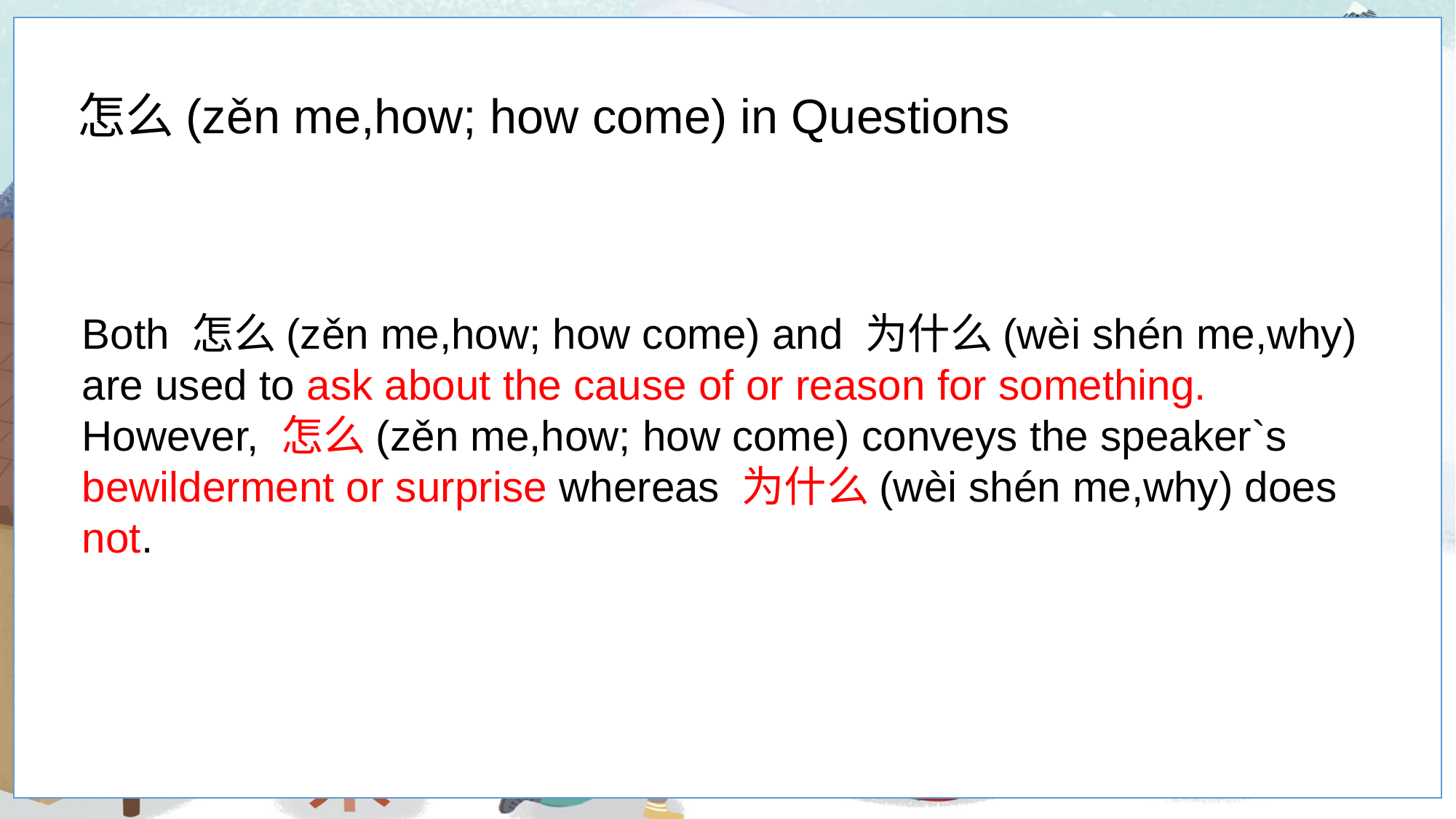

怎么(zěn me,how; how come) in Questions
Both 怎么(zěn me,how; how come) and 为什么(wèi shén me,why) are used to ask about the cause of or reason for something. However, 怎么(zěn me,how; how come) conveys the speaker`s bewilderment or surprise whereas 为什么(wèi shén me,why) does not.